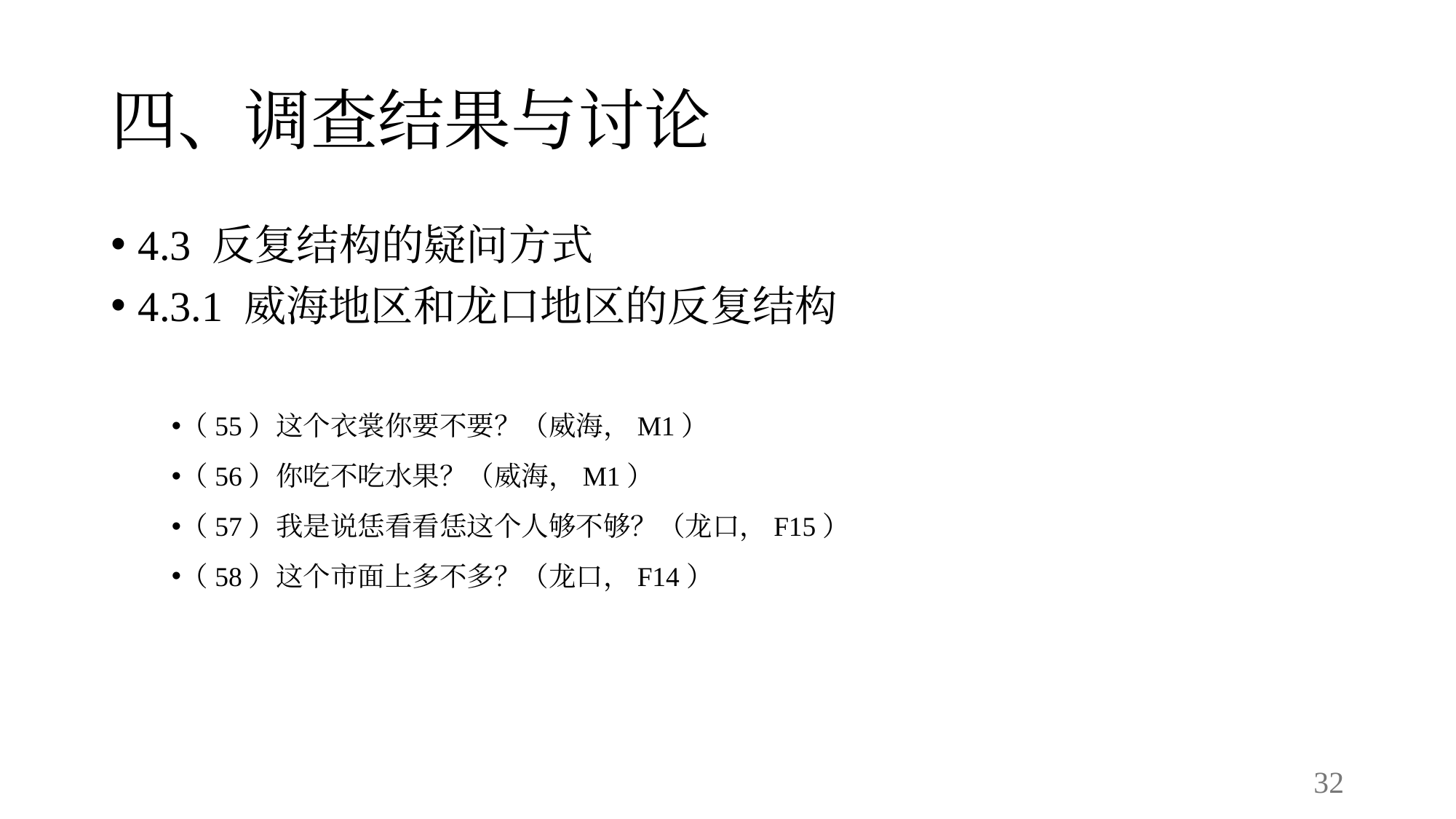

# 四、调查结果与讨论
4.3 反复结构的疑问方式
4.3.1 威海地区和龙口地区的反复结构

（55）这个衣裳你要不要？（威海，M1）
（56）你吃不吃水果？（威海，M1）
（57）我是说恁看看恁这个人够不够？（龙口，F15）
（58）这个市面上多不多？（龙口，F14）

32